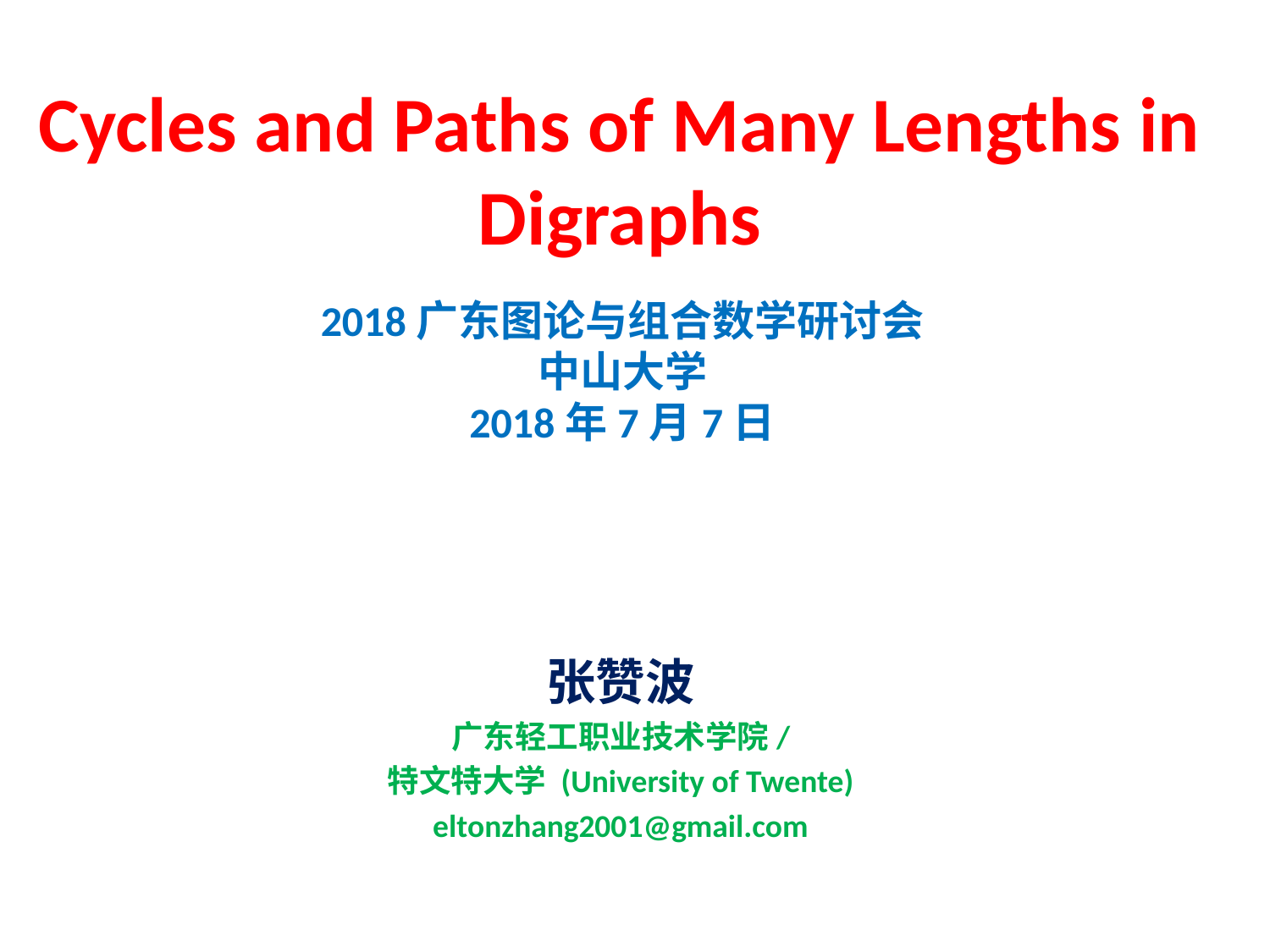

# Cycles and Paths of Many Lengths in Digraphs
2018广东图论与组合数学研讨会
中山大学
2018年7月7日
张赞波
广东轻工职业技术学院/
特文特大学 (University of Twente)
eltonzhang2001@gmail.com